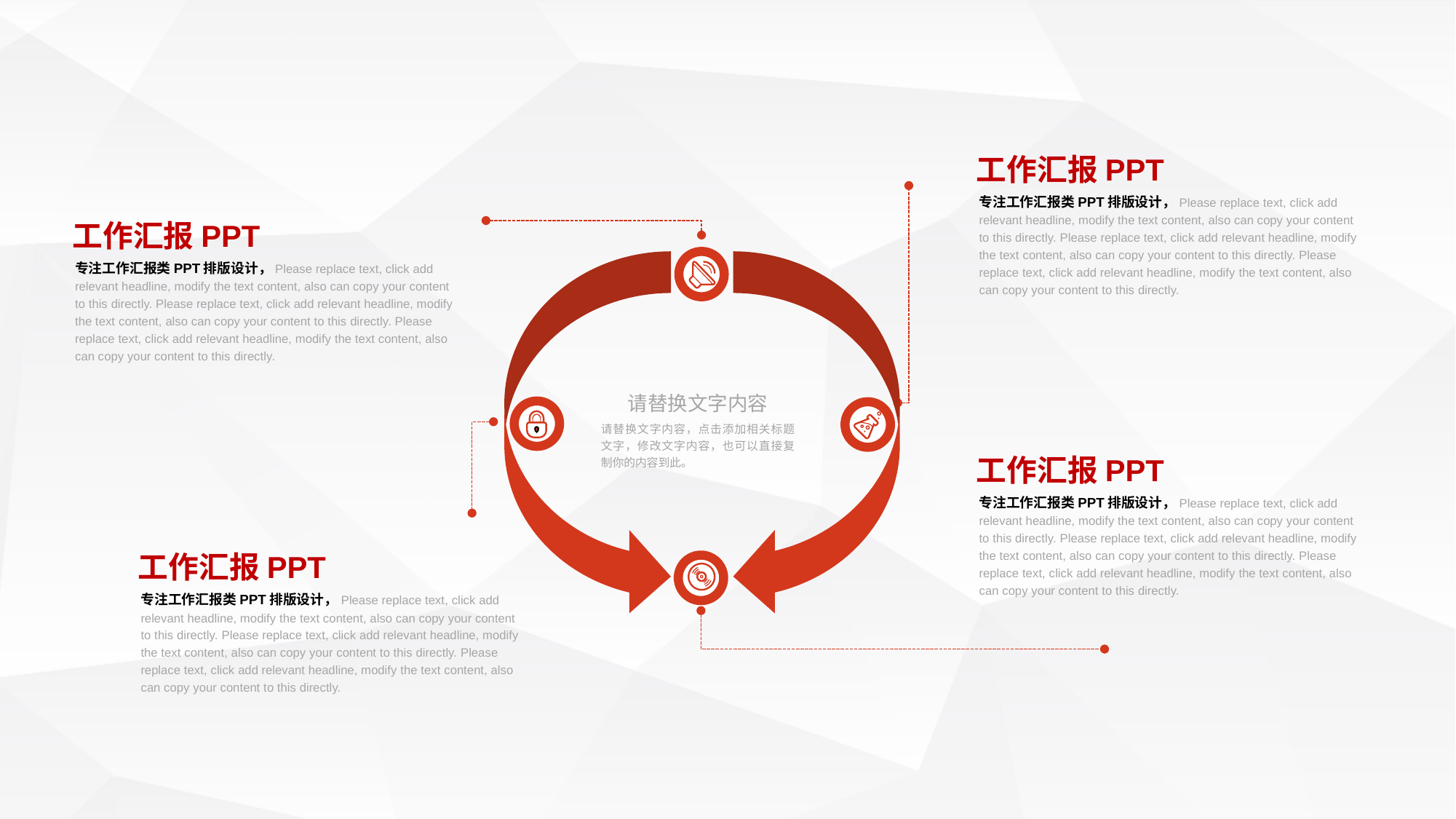

工作汇报PPT

专注工作汇报类PPT排版设计，Please replace text, click add relevant headline, modify the text content, also can copy your content to this directly. Please replace text, click add relevant headline, modify the text content, also can copy your content to this directly. Please replace text, click add relevant headline, modify the text content, also can copy your content to this directly.

工作汇报PPT

专注工作汇报类PPT排版设计，Please replace text, click add relevant headline, modify the text content, also can copy your content to this directly. Please replace text, click add relevant headline, modify the text content, also can copy your content to this directly. Please replace text, click add relevant headline, modify the text content, also can copy your content to this directly.

请替换文字内容

请替换文字内容，点击添加相关标题文字，修改文字内容，也可以直接复制你的内容到此。

工作汇报PPT
专注工作汇报类PPT排版设计，Please replace text, click add relevant headline, modify the text content, also can copy your content to this directly. Please replace text, click add relevant headline, modify the text content, also can copy your content to this directly. Please replace text, click add relevant headline, modify the text content, also can copy your content to this directly.

工作汇报PPT

专注工作汇报类PPT排版设计，Please replace text, click add relevant headline, modify the text content, also can copy your content to this directly. Please replace text, click add relevant headline, modify the text content, also can copy your content to this directly. Please replace text, click add relevant headline, modify the text content, also can copy your content to this directly.